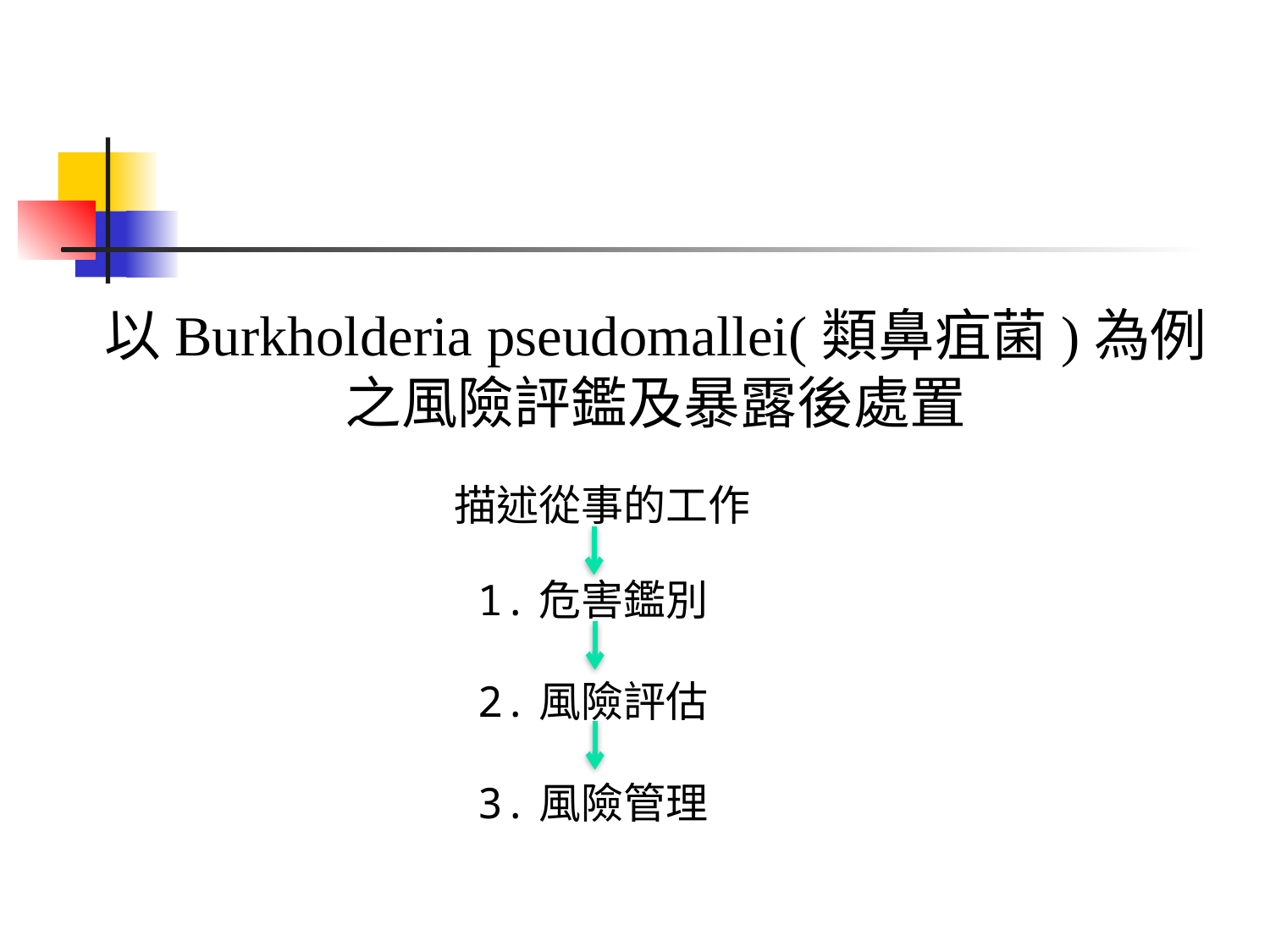

以Burkholderia pseudomallei(類鼻疽菌)為例
之風險評鑑及暴露後處置
描述從事的工作
1.危害鑑別

2.風險評估

3.風險管理